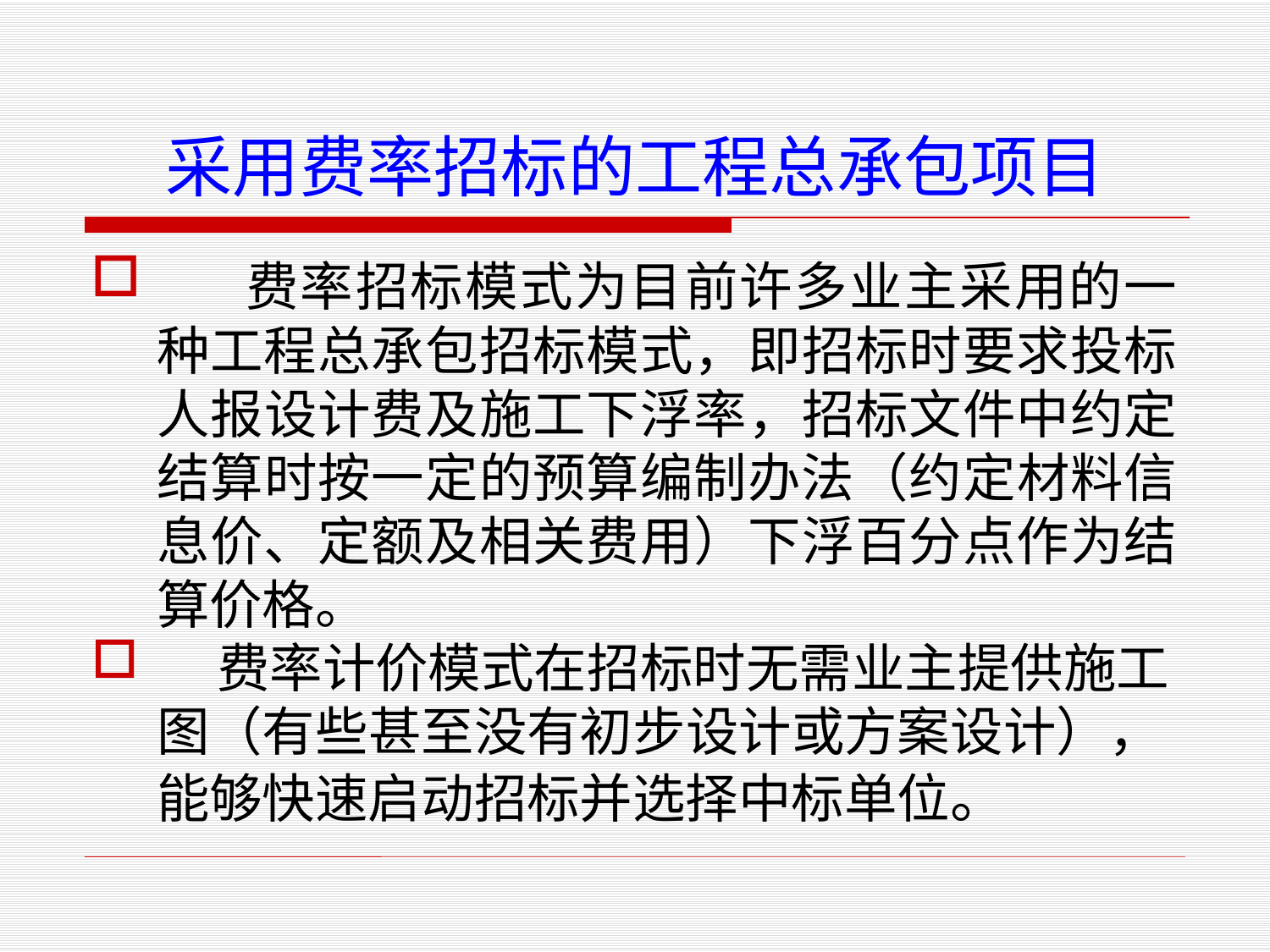

# 采用费率招标的工程总承包项目
     费率招标模式为目前许多业主采用的一种工程总承包招标模式，即招标时要求投标人报设计费及施工下浮率，招标文件中约定结算时按一定的预算编制办法（约定材料信息价、定额及相关费用）下浮百分点作为结算价格。
    费率计价模式在招标时无需业主提供施工图（有些甚至没有初步设计或方案设计），能够快速启动招标并选择中标单位。